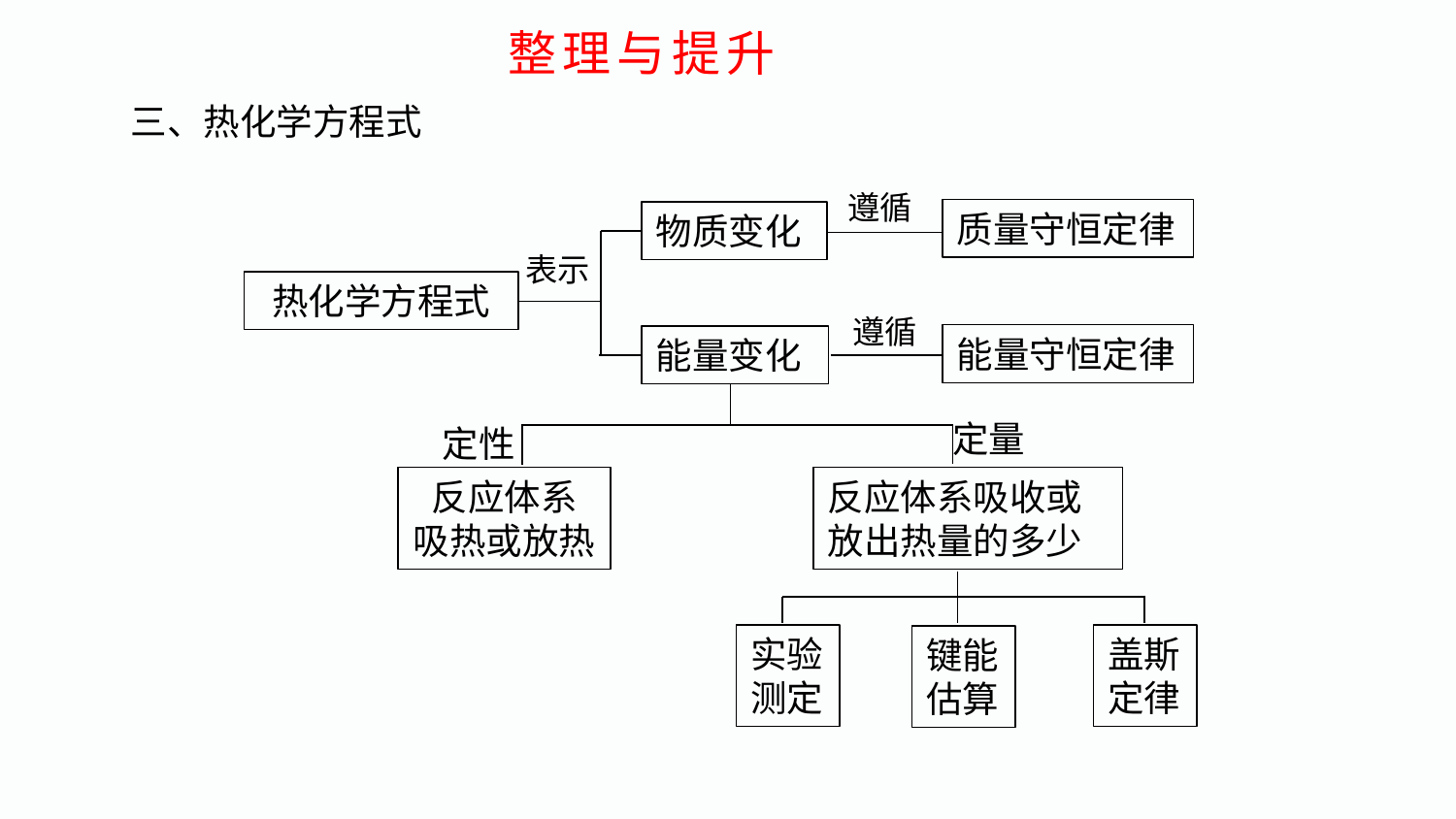

整理与提升
三、热化学方程式
遵循
质量守恒定律
遵循
能量守恒定律
物质变化
能量变化
表示
热化学方程式
定量
定性
反应体系吸收或放出热量的多少
反应体系
吸热或放热
盖斯定律
实验测定
键能估算